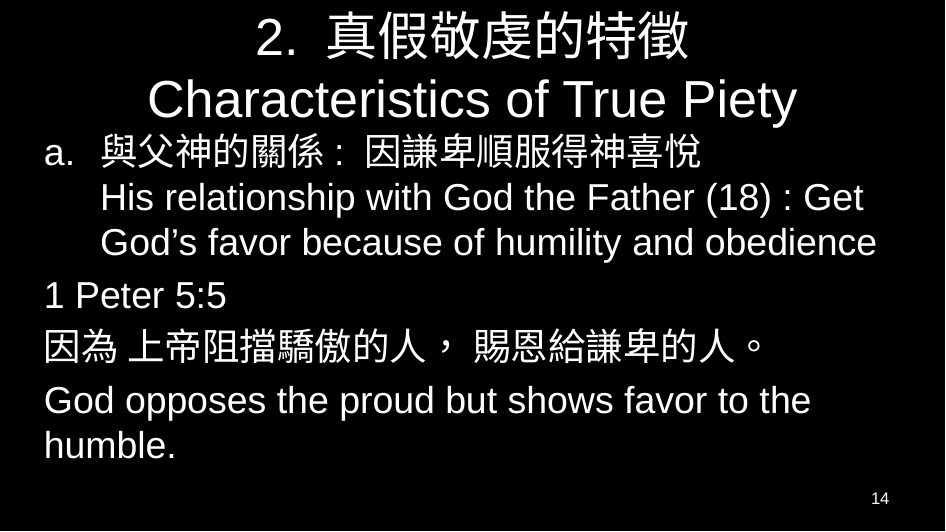

# 2. 真假敬虔的特徵 Characteristics of True Piety
與父神的關係: 因謙卑順服得神喜悅
His relationship with God the Father (18) : Get God’s favor because of humility and obedience
1 Peter 5:5
因為 上帝阻擋驕傲的人， 賜恩給謙卑的人。
God opposes the proud but shows favor to the humble.

14